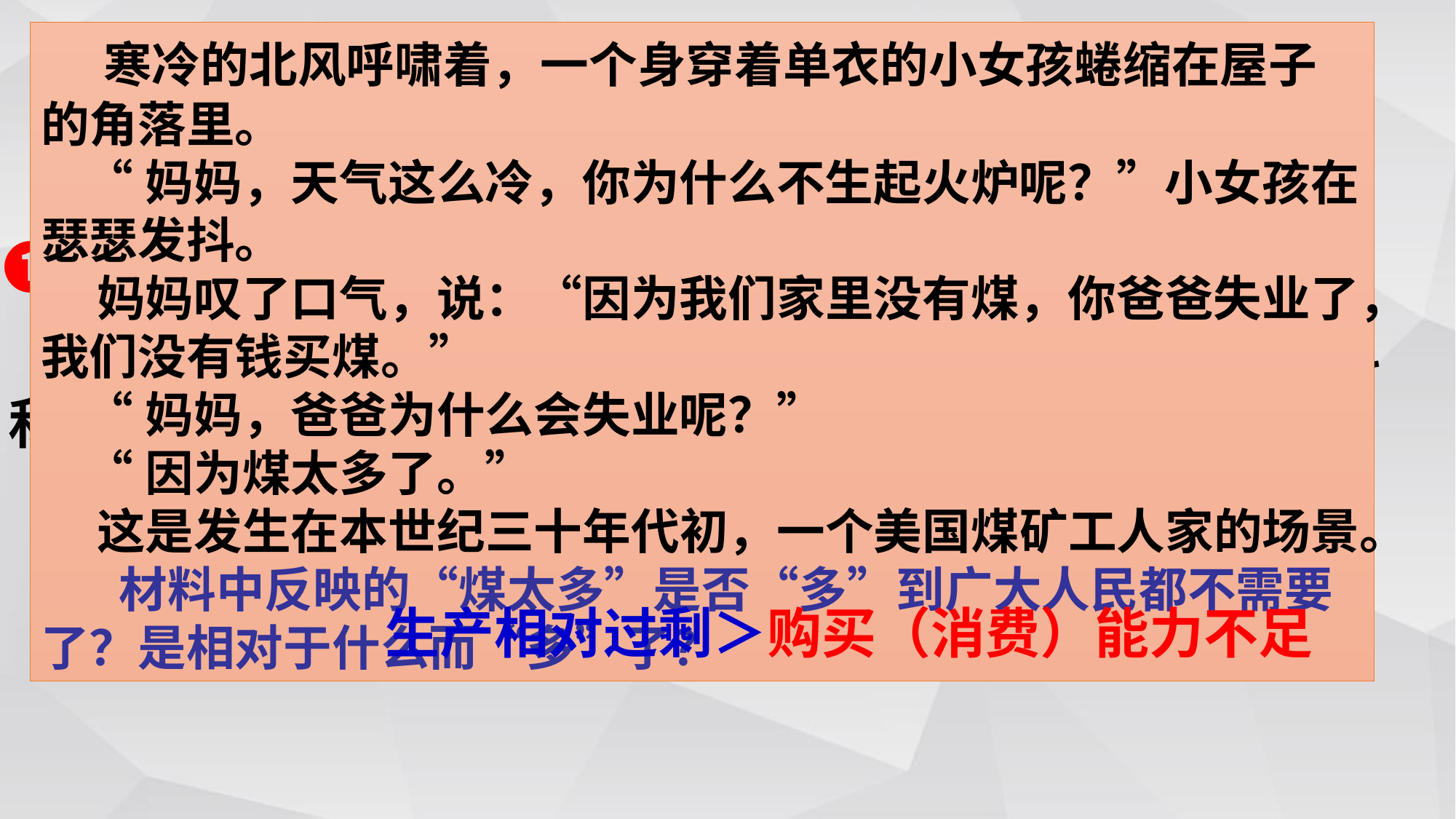

寒冷的北风呼啸着，一个身穿着单衣的小女孩蜷缩在屋子的角落里。
    “妈妈，天气这么冷，你为什么不生起火炉呢？”小女孩在瑟瑟发抖。
    妈妈叹了口气，说：“因为我们家里没有煤，你爸爸失业了，我们没有钱买煤。”
    “妈妈，爸爸为什么会失业呢？”
    “因为煤太多了。”
    这是发生在本世纪三十年代初，一个美国煤矿工人家的场景。
      材料中反映的“煤太多”是否“多”到广大人民都不需要了？是相对于什么而“多”了？
（2）时间：
1929—1933年
（3）原因：
❶根本原因：
    资本主义社会的基本矛盾，即生产的社会化与生产资料私人占有之间的矛盾
生产处于无政府状态,盲目扩大生产。
❷直接原因：
生产相对过剩＞购买（消费）能力不足